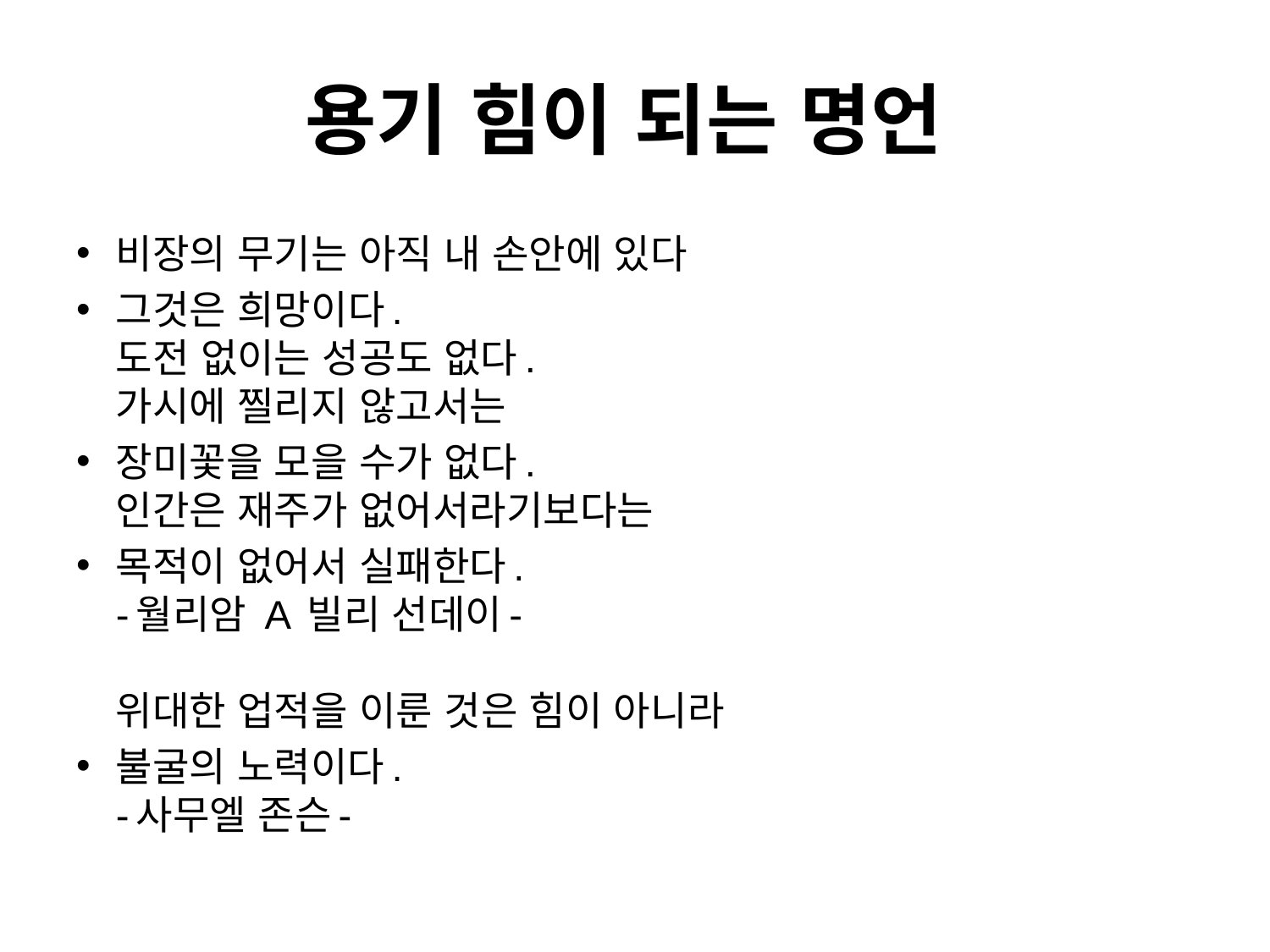

# 용기 힘이 되는 명언
비장의 무기는 아직 내 손안에 있다
그것은 희망이다.
도전 없이는 성공도 없다.
가시에 찔리지 않고서는
장미꽃을 모을 수가 없다.
인간은 재주가 없어서라기보다는
목적이 없어서 실패한다.
-월리암 A 빌리 선데이-
위대한 업적을 이룬 것은 힘이 아니라
불굴의 노력이다.
-사무엘 존슨-